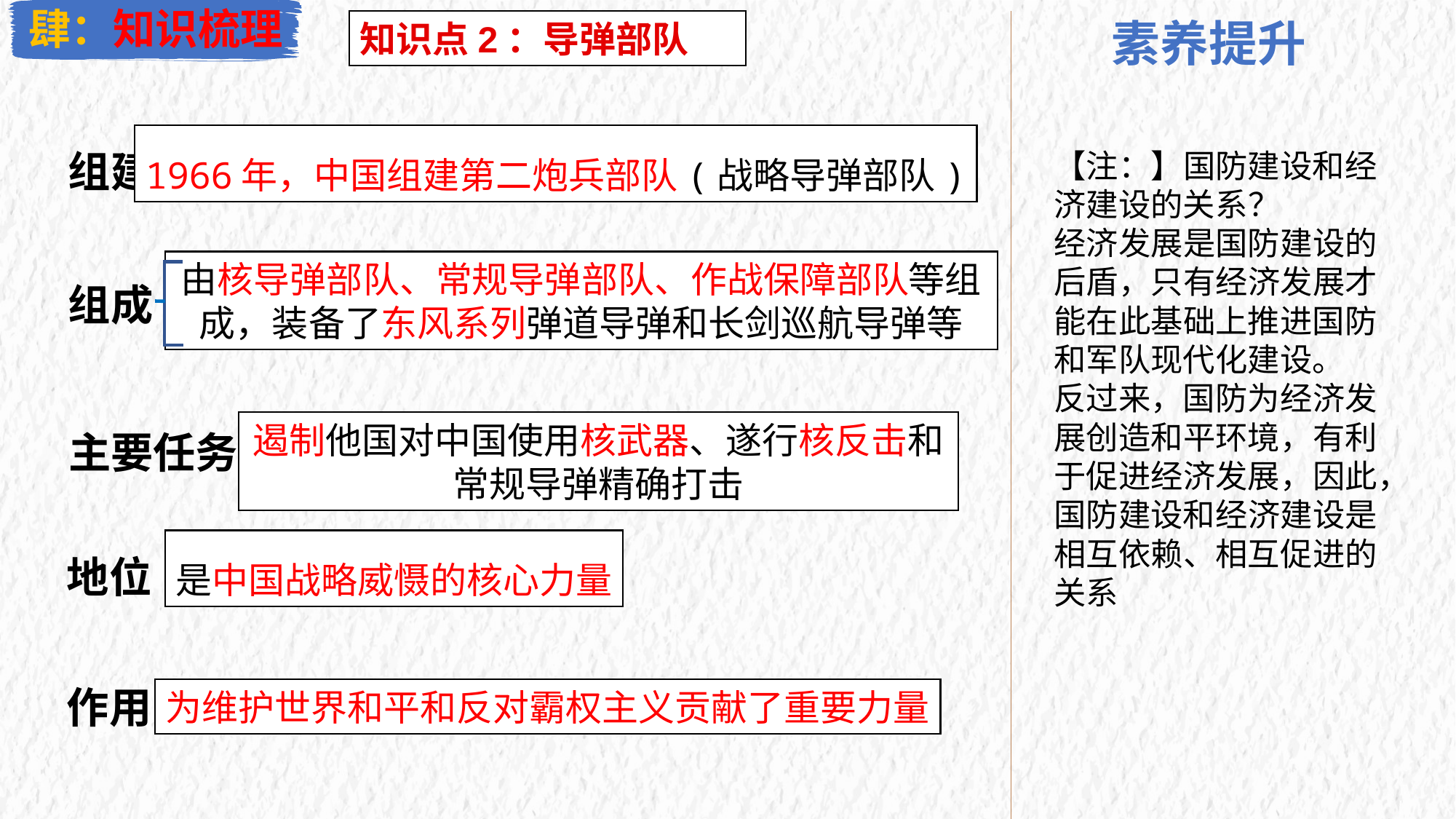

肆：知识梳理
素养提升
知识点2：导弹部队
1966年，中国组建第二炮兵部队(战略导弹部队)
组建
【注：】国防建设和经济建设的关系？经济发展是国防建设的后盾，只有经济发展才能在此基础上推进国防和军队现代化建设。反过来，国防为经济发展创造和平环境，有利于促进经济发展，因此，国防建设和经济建设是相互依赖、相互促进的关系
由核导弹部队、常规导弹部队、作战保障部队等组成，装备了东风系列弹道导弹和长剑巡航导弹等

组成
遏制他国对中国使用核武器、遂行核反击和常规导弹精确打击
主要任务
是中国战略威慑的核心力量
地位
作用
为维护世界和平和反对霸权主义贡献了重要力量